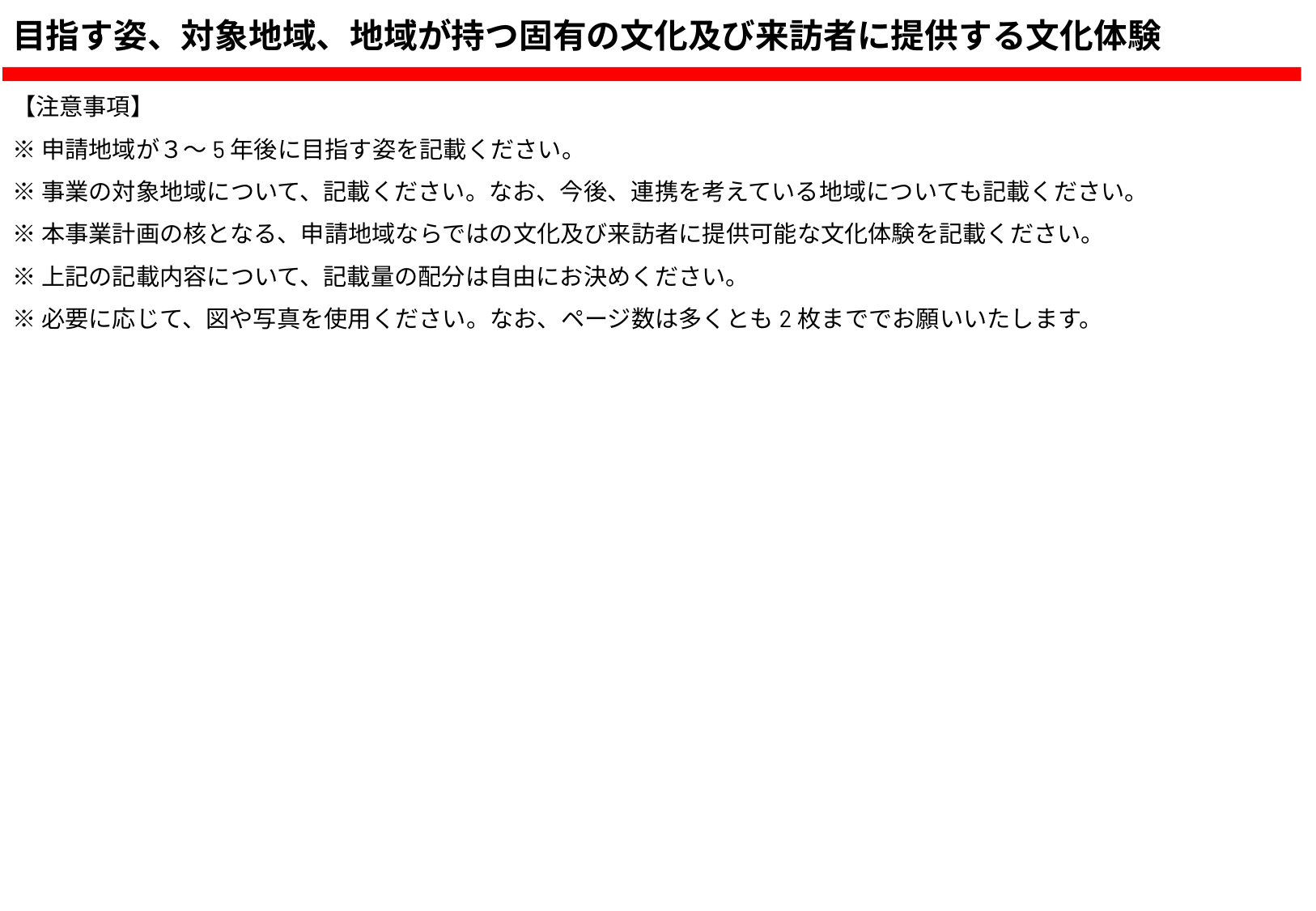

目指す姿、対象地域、地域が持つ固有の文化及び来訪者に提供する文化体験

【注意事項】
※申請地域が３～5年後に目指す姿を記載ください。
※事業の対象地域について、記載ください。なお、今後、連携を考えている地域についても記載ください。
※本事業計画の核となる、申請地域ならではの文化及び来訪者に提供可能な文化体験を記載ください。
※上記の記載内容について、記載量の配分は自由にお決めください。
※必要に応じて、図や写真を使用ください。なお、ページ数は多くとも2枚まででお願いいたします。